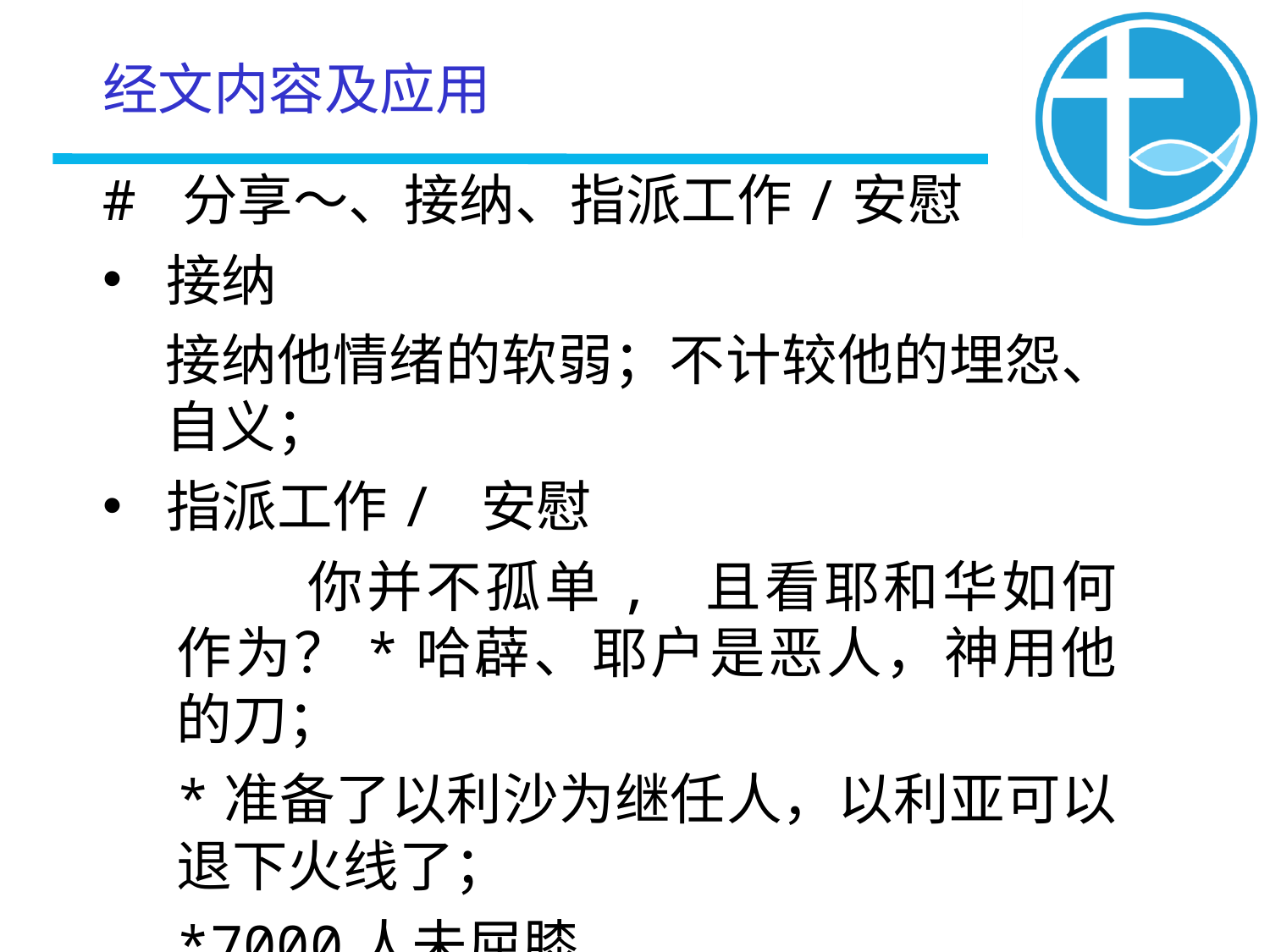

# 经文内容及应用
# 分享～、接纳、指派工作/安慰
接纳
接纳他情绪的软弱；不计较他的埋怨、自义；
指派工作/ 安慰
	你并不孤单, 且看耶和华如何作为？*哈薜、耶户是恶人，神用他的刀；
*准备了以利沙为继任人，以利亚可以退下火线了；
*7000人未屈膝。